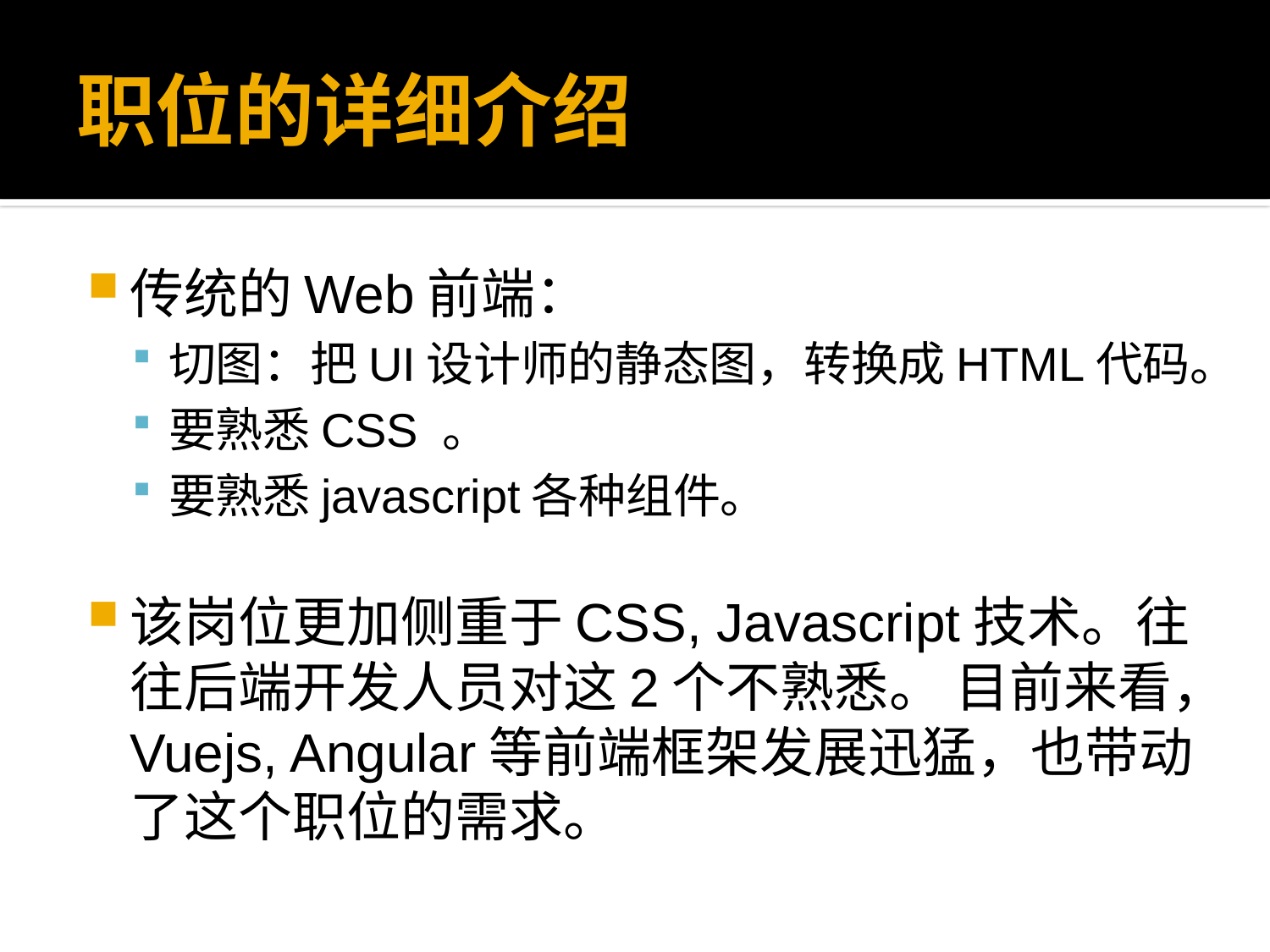

# 职位的详细介绍
传统的Web前端：
切图：把UI设计师的静态图，转换成HTML代码。
要熟悉CSS 。
要熟悉javascript各种组件。

该岗位更加侧重于CSS, Javascript技术。往往后端开发人员对这2个不熟悉。 目前来看，Vuejs, Angular等前端框架发展迅猛，也带动了这个职位的需求。